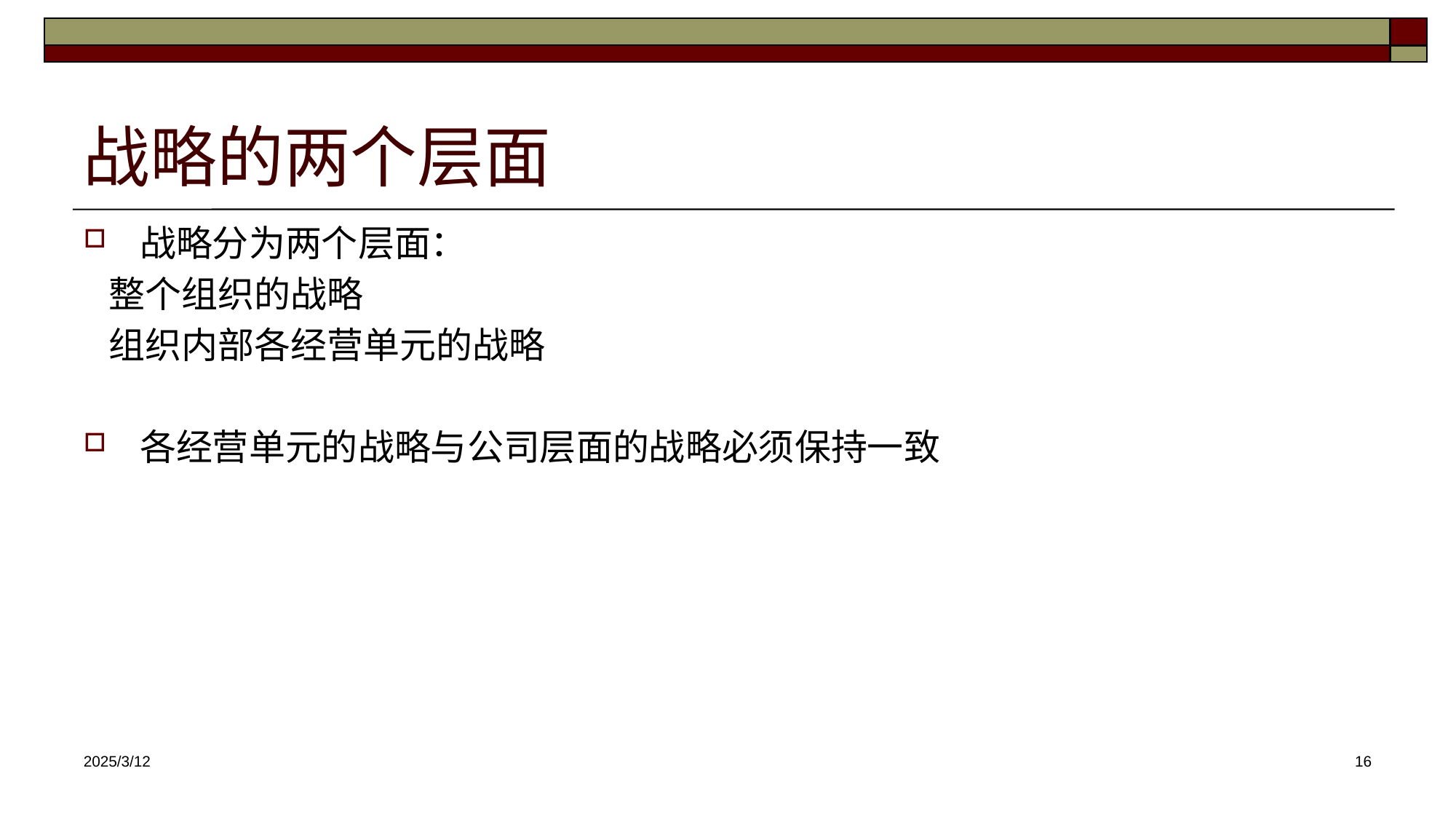

# 战略的两个层面
战略分为两个层面：
  整个组织的战略
  组织内部各经营单元的战略

各经营单元的战略与公司层面的战略必须保持一致
2025/3/12
16